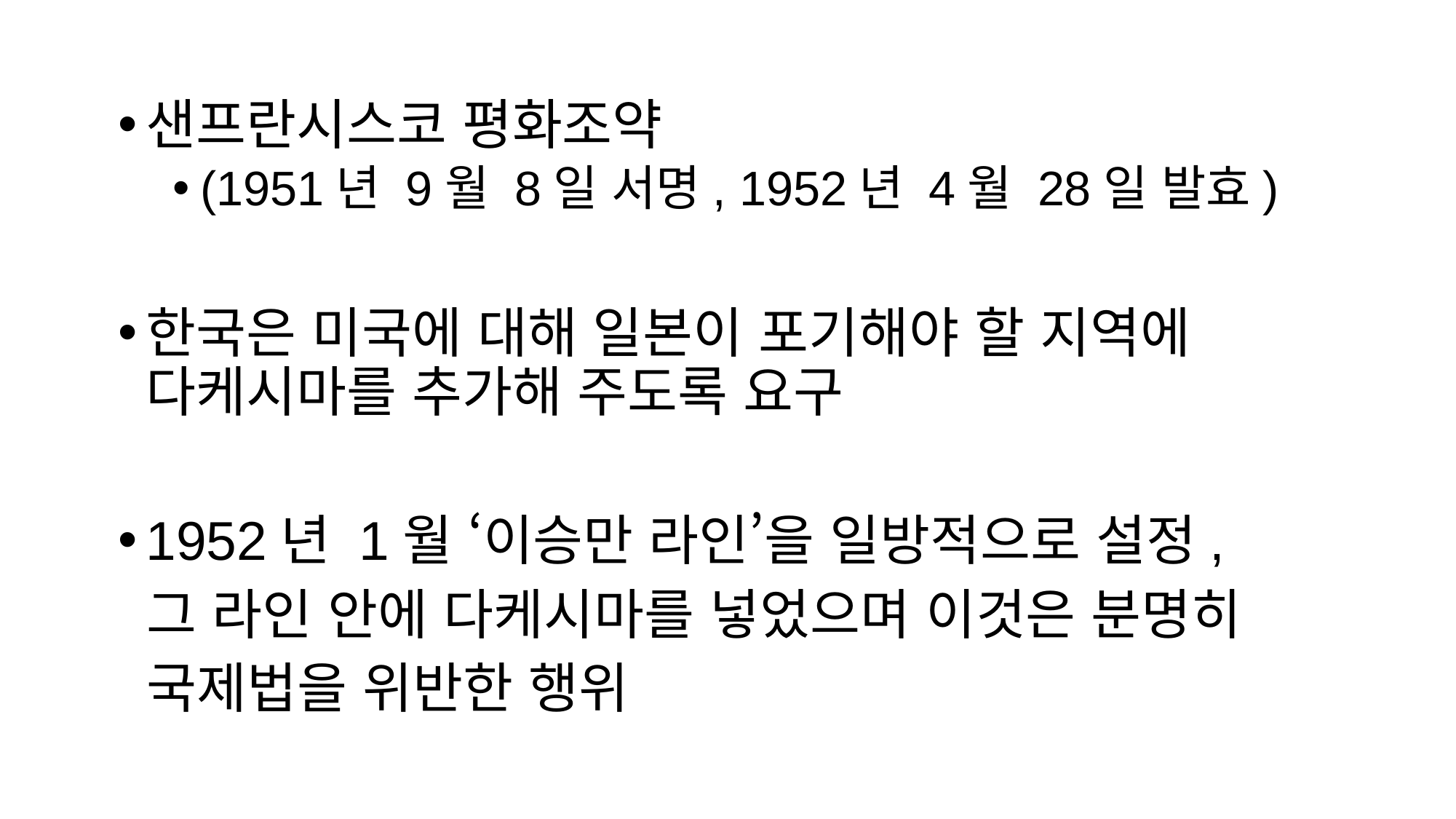

샌프란시스코 평화조약
(1951년 9월 8일 서명, 1952년 4월 28일 발효)

한국은 미국에 대해 일본이 포기해야 할 지역에 다케시마를 추가해 주도록 요구

1952년 1월 ‘이승만 라인’을 일방적으로 설정,
 그 라인 안에 다케시마를 넣었으며 이것은 분명히
 국제법을 위반한 행위